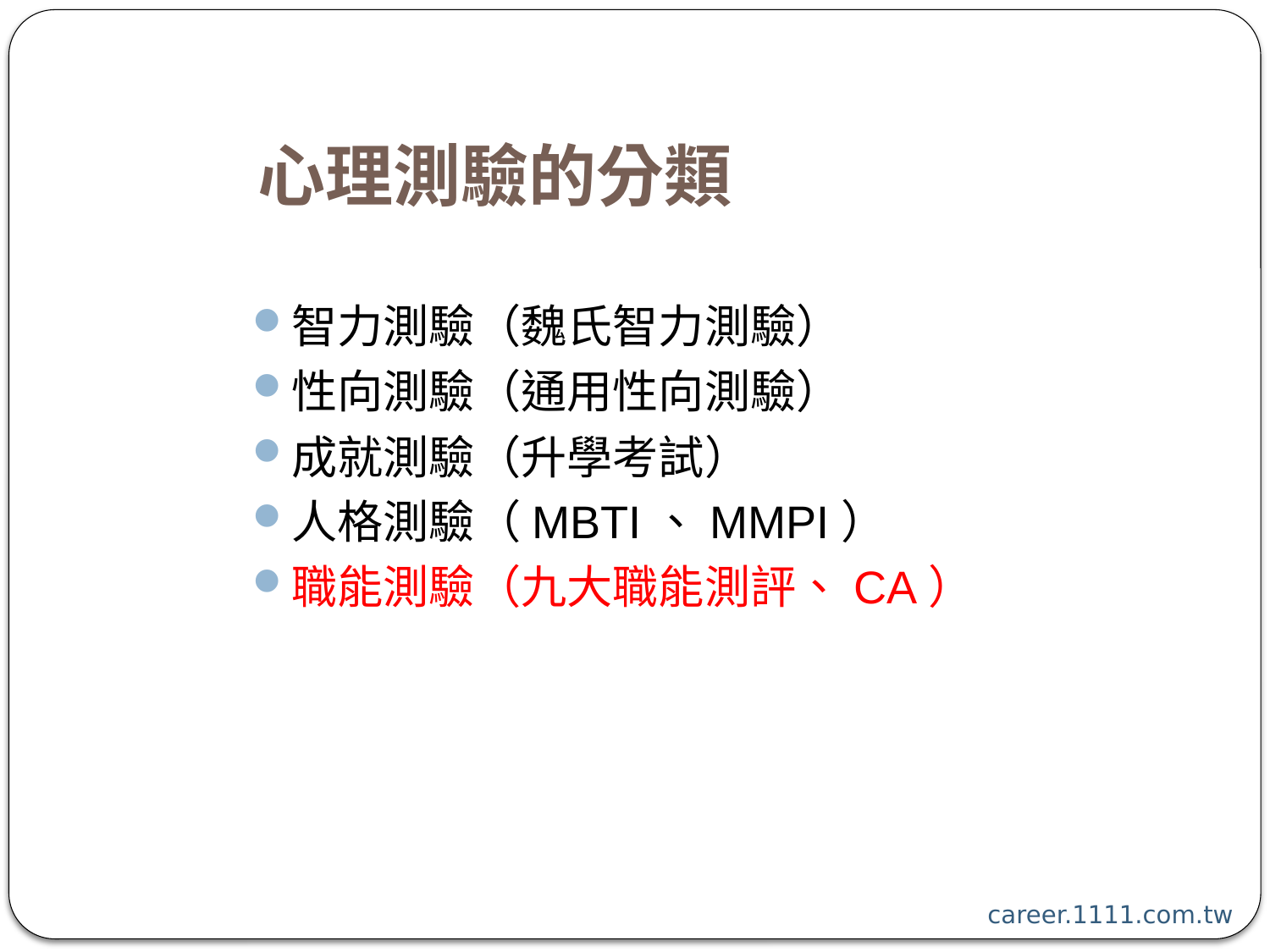

# 心理測驗的分類

智力測驗（魏氏智力測驗）
性向測驗（通用性向測驗）
成就測驗（升學考試）
人格測驗（MBTI、MMPI）
職能測驗（九大職能測評、CA）